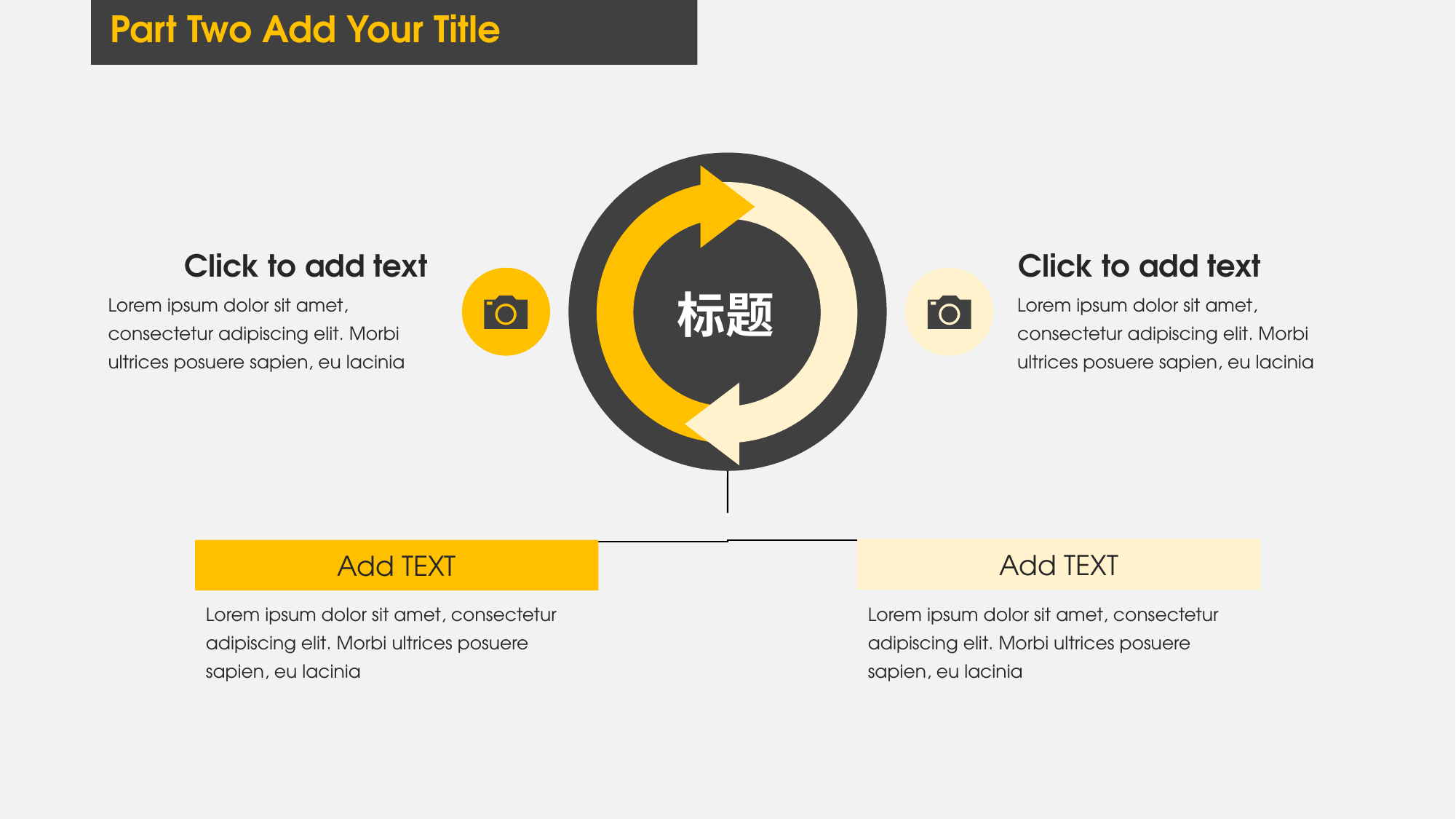

Part Two Add Your Title

标题
Click to add text

Lorem ipsum dolor sit amet, consectetur adipiscing elit. Morbi ultrices posuere sapien, eu lacinia

Click to add text

Lorem ipsum dolor sit amet, consectetur adipiscing elit. Morbi ultrices posuere sapien, eu lacinia

Add TEXT
Add TEXT
Lorem ipsum dolor sit amet, consectetur adipiscing elit. Morbi ultrices posuere sapien, eu lacinia
Lorem ipsum dolor sit amet, consectetur adipiscing elit. Morbi ultrices posuere sapien, eu lacinia